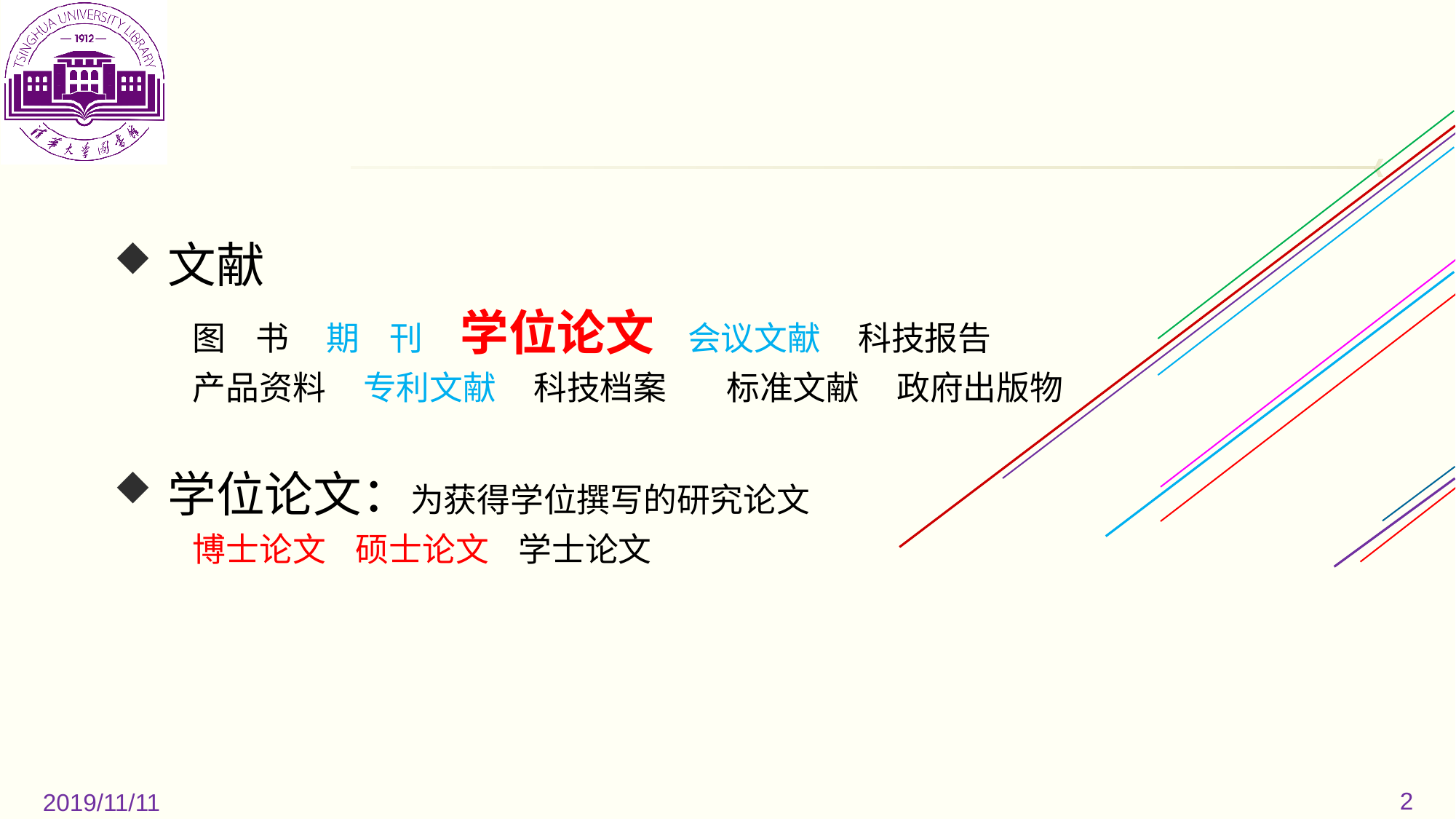

文献
图    书     期    刊     学位论文   会议文献     科技报告
产品资料     专利文献     科技档案        标准文献     政府出版物

学位论文：为获得学位撰写的研究论文
博士论文    硕士论文    学士论文
2
2019/11/11